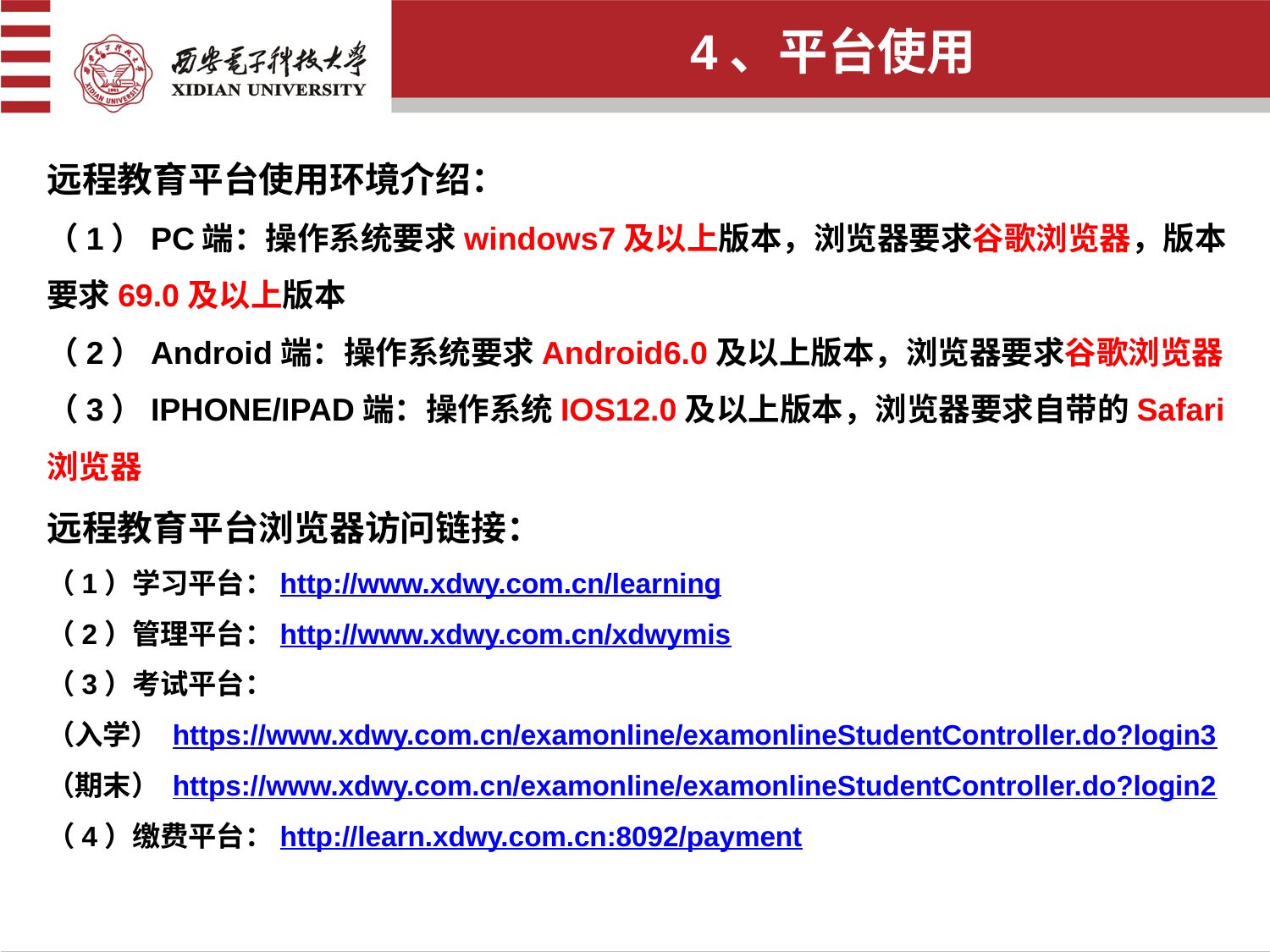

4、平台使用
远程教育平台使用环境介绍：
（1）PC端：操作系统要求windows7及以上版本，浏览器要求谷歌浏览器，版本要求69.0及以上版本
（2）Android端：操作系统要求Android6.0及以上版本，浏览器要求谷歌浏览器
（3）IPHONE/IPAD端：操作系统IOS12.0及以上版本，浏览器要求自带的Safari浏览器
远程教育平台浏览器访问链接：
（1）学习平台：http://www.xdwy.com.cn/learning
（2）管理平台：http://www.xdwy.com.cn/xdwymis
（3）考试平台：
（入学） https://www.xdwy.com.cn/examonline/examonlineStudentController.do?login3
（期末） https://www.xdwy.com.cn/examonline/examonlineStudentController.do?login2
（4）缴费平台：http://learn.xdwy.com.cn:8092/payment